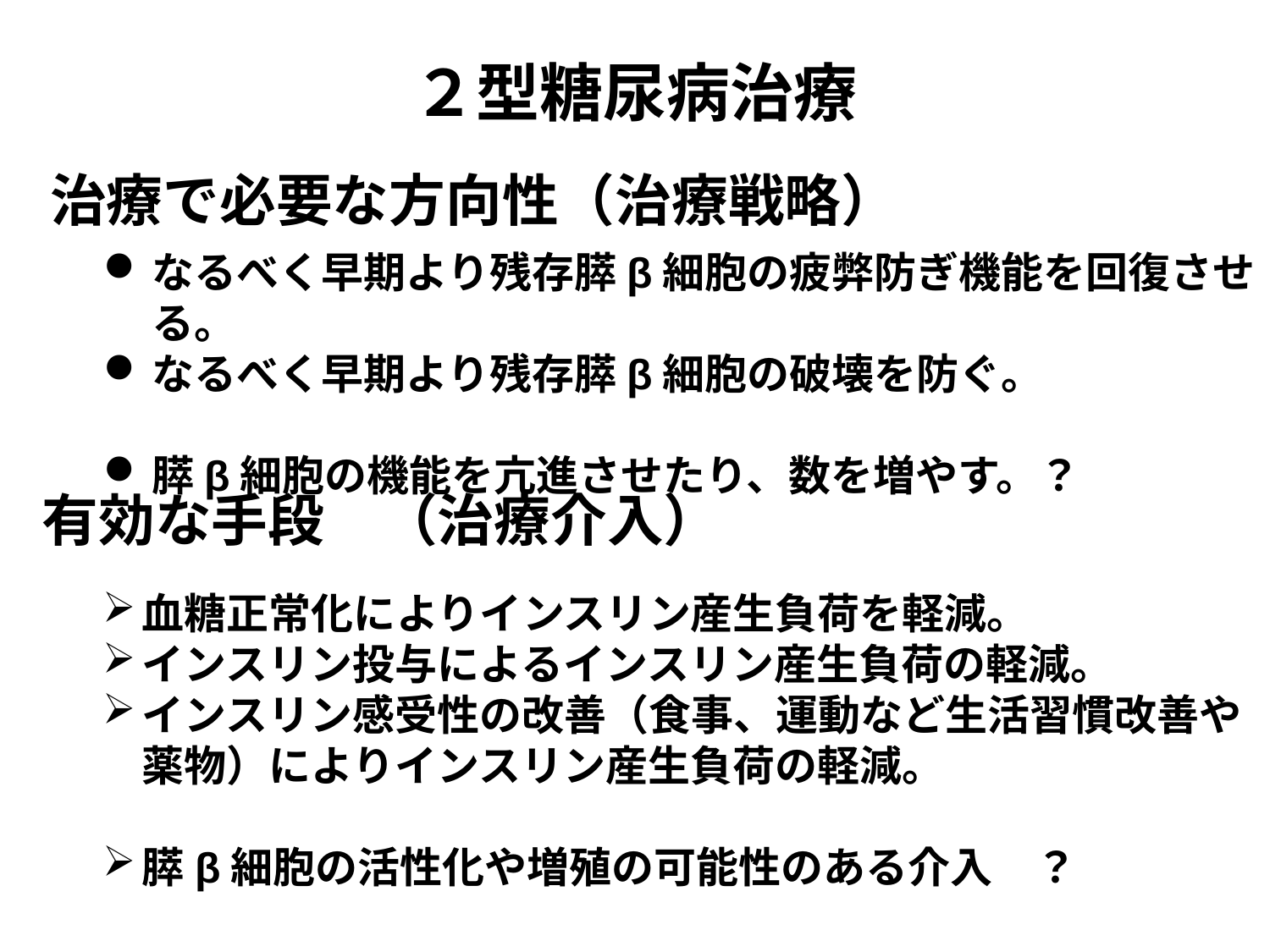

２型糖尿病治療
治療で必要な方向性（治療戦略）
なるべく早期より残存膵β細胞の疲弊防ぎ機能を回復させる。
なるべく早期より残存膵β細胞の破壊を防ぐ。

膵β細胞の機能を亢進させたり、数を増やす。？
有効な手段　（治療介入）
血糖正常化によりインスリン産生負荷を軽減。
インスリン投与によるインスリン産生負荷の軽減。
インスリン感受性の改善（食事、運動など生活習慣改善や薬物）によりインスリン産生負荷の軽減。

膵β細胞の活性化や増殖の可能性のある介入　？